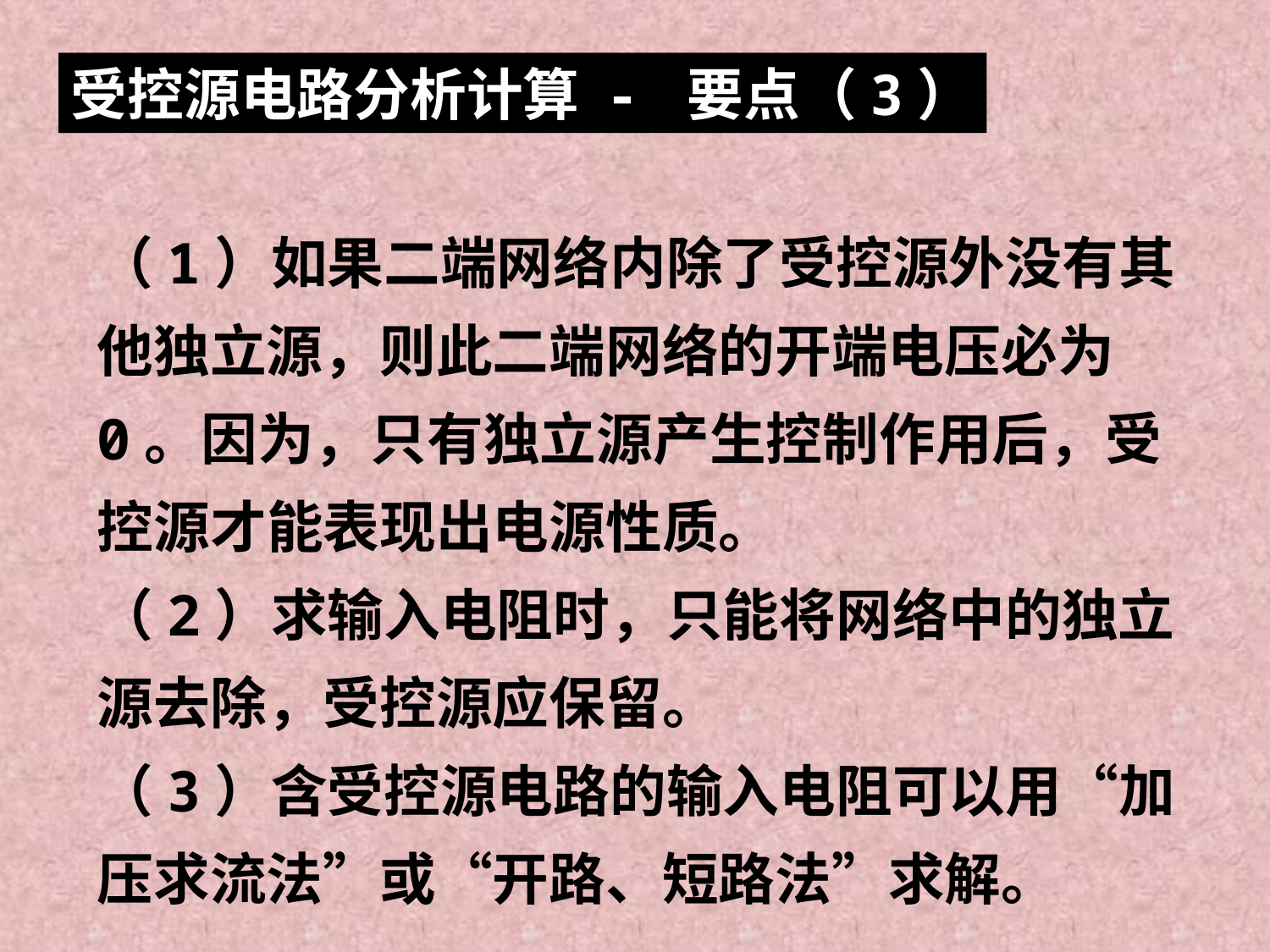

受控源电路分析计算 - 要点（3）
（1）如果二端网络内除了受控源外没有其他独立源，则此二端网络的开端电压必为0。因为，只有独立源产生控制作用后，受控源才能表现出电源性质。
（2）求输入电阻时，只能将网络中的独立源去除，受控源应保留。
（3）含受控源电路的输入电阻可以用“加压求流法”或“开路、短路法”求解。